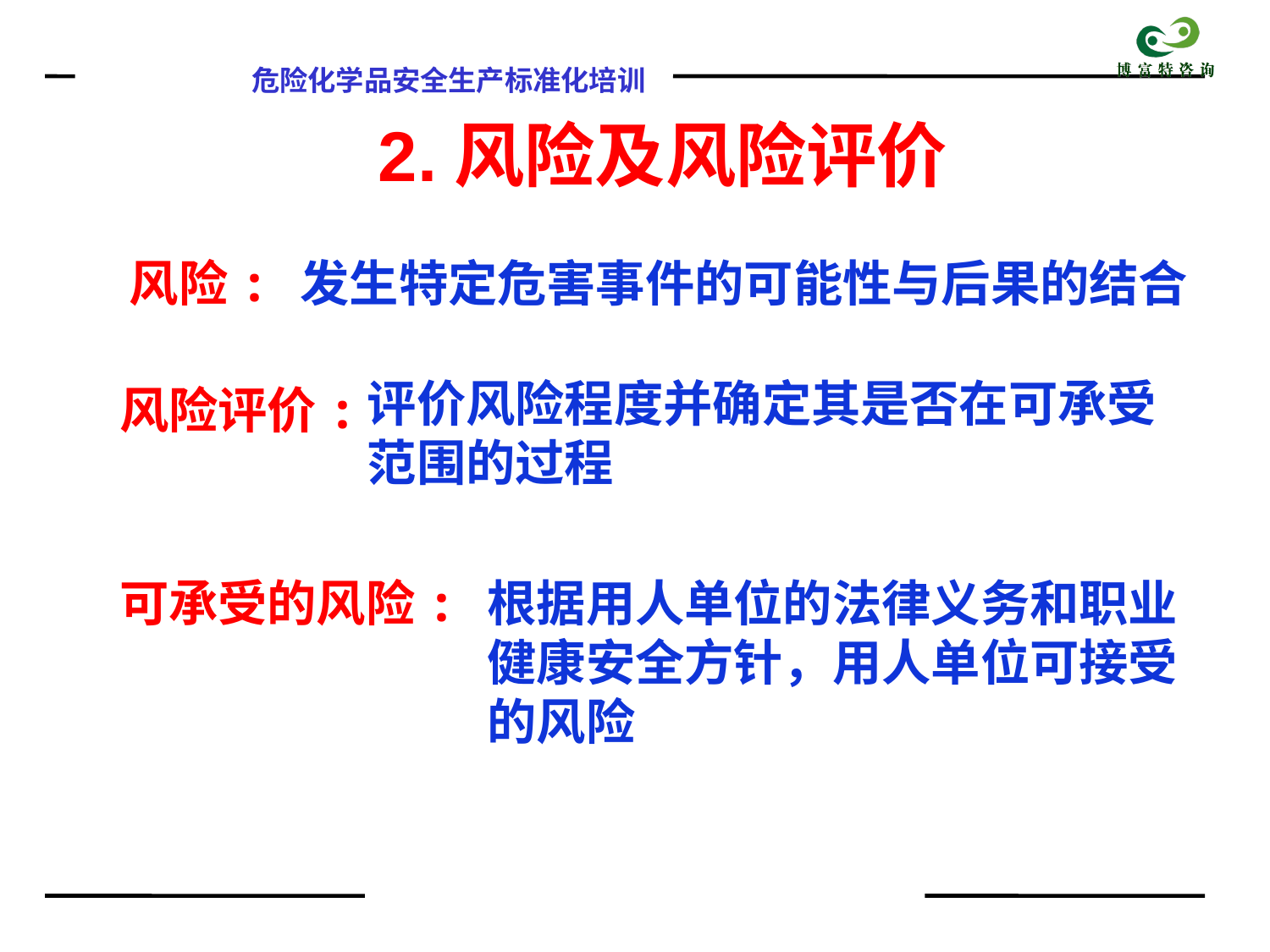

2.风险及风险评价
风险:
发生特定危害事件的可能性与后果的结合
评价风险程度并确定其是否在可承受范围的过程
风险评价:
可承受的风险:
根据用人单位的法律义务和职业健康安全方针，用人单位可接受的风险